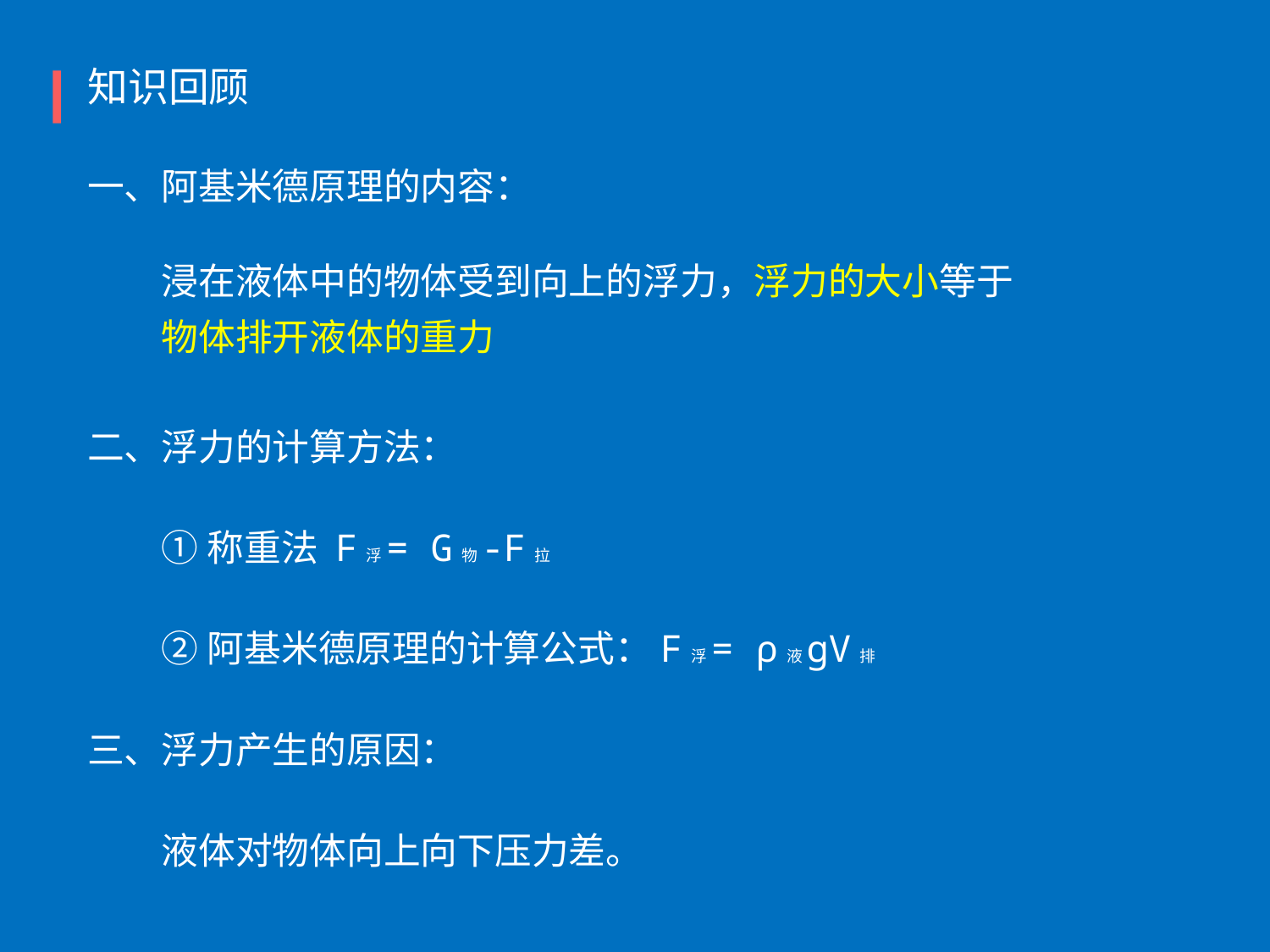

知识回顾

一、阿基米德原理的内容：
浸在液体中的物体受到向上的浮力，浮力的大小等于物体排开液体的重力
二、浮力的计算方法：
①称重法 F浮= G物-F拉
②阿基米德原理的计算公式：F浮= ρ液gV排
三、浮力产生的原因：
液体对物体向上向下压力差。